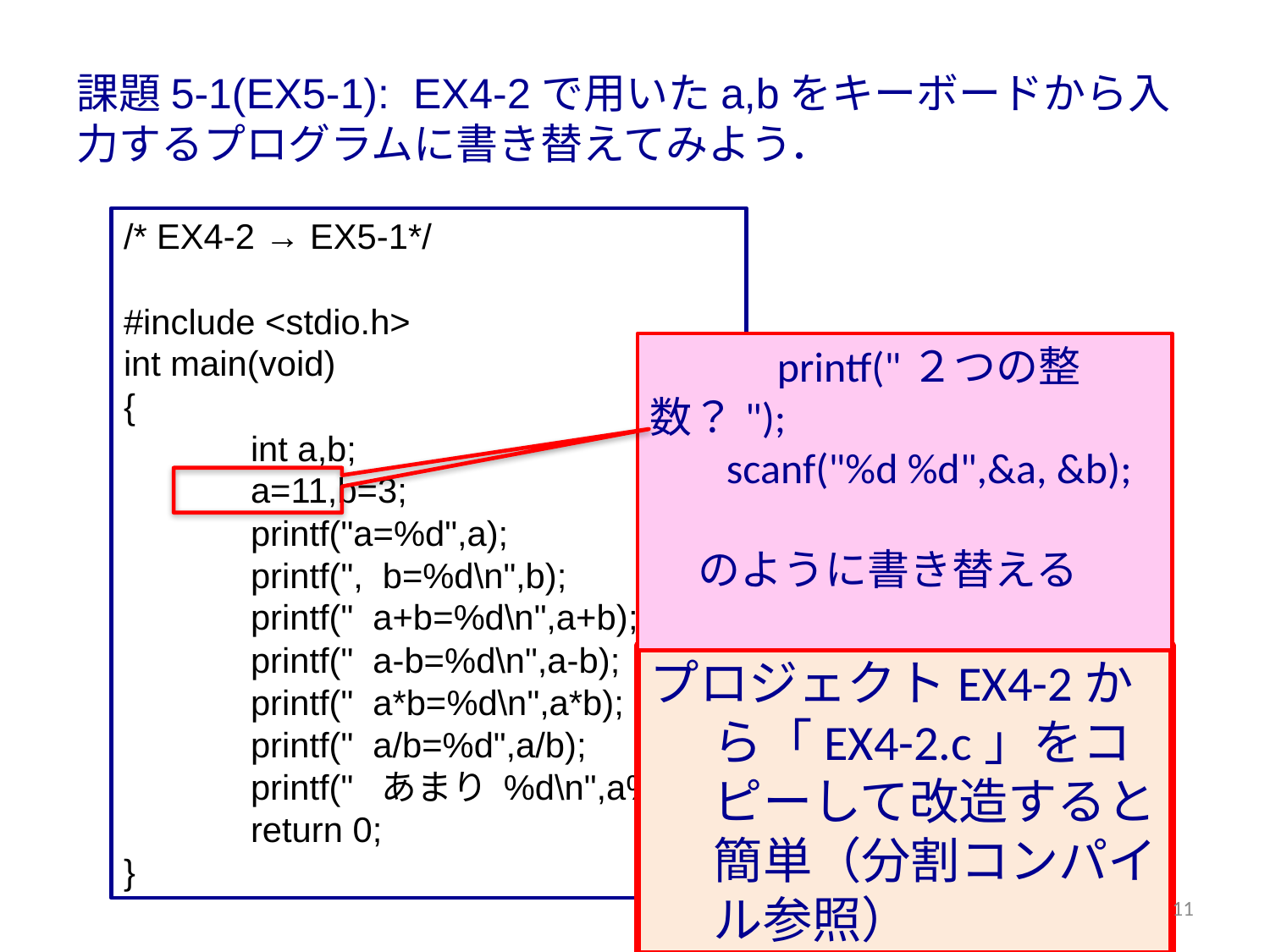

# 課題5-1(EX5-1):  EX4-2で用いたa,bをキーボードから入力するプログラムに書き替えてみよう．
/* EX4-2 → EX5-1*/

#include <stdio.h>
int main(void)
{
	int a,b;
	a=11,b=3;
	printf("a=%d",a);
	printf(",  b=%d\n",b);
	printf("  a+b=%d\n",a+b);
	printf("  a-b=%d\n",a-b);
	printf("  a*b=%d\n",a*b);
	printf("  a/b=%d",a/b);
	printf("  あまり %d\n",a%b);
	return 0;
}
	printf("２つの整数？");
        scanf("%d %d",&a, &b);

    のように書き替える

プロジェクトEX4-2から「EX4-2.c」をコピーして改造すると簡単（分割コンパイル参照）
11